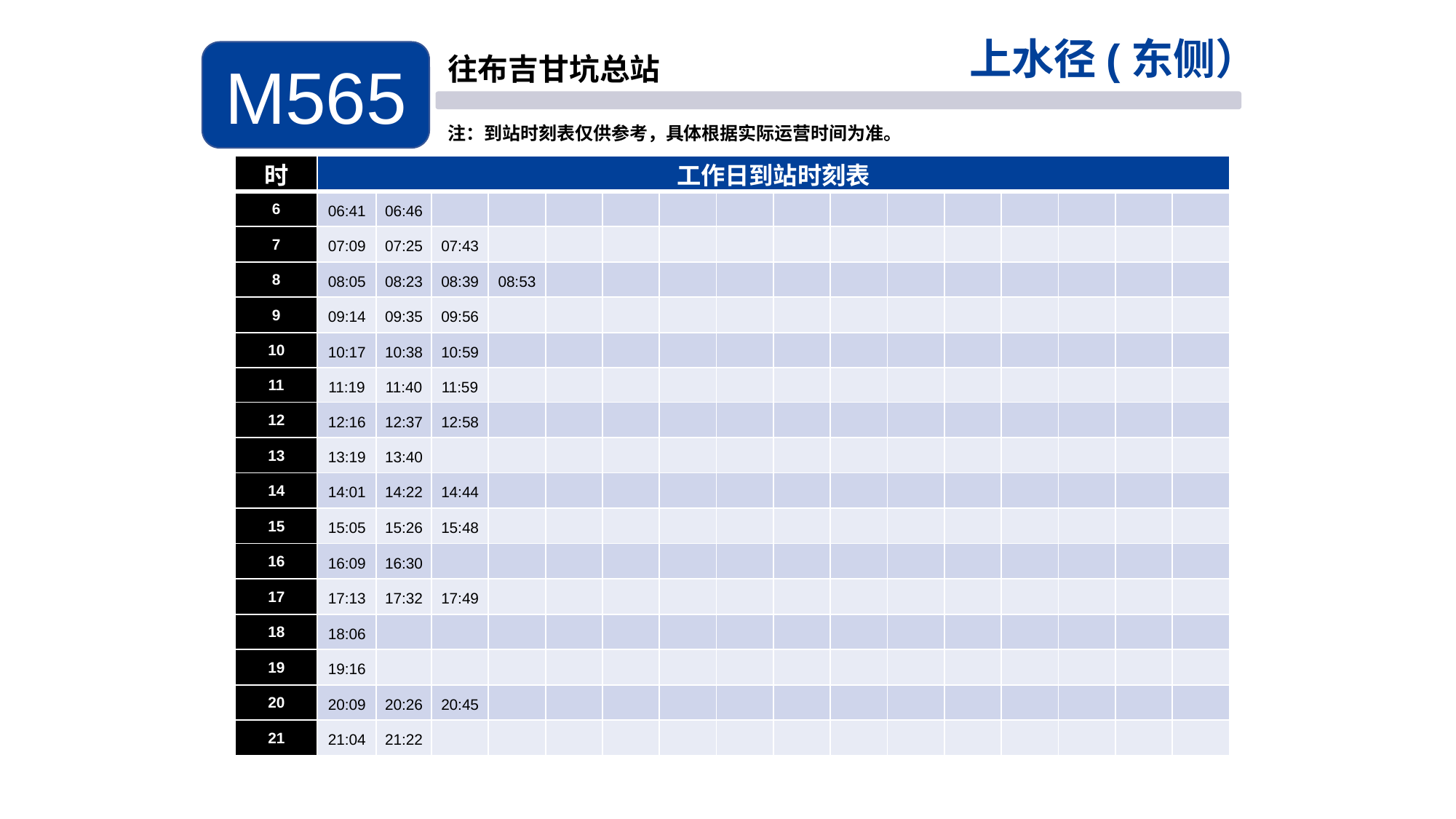

上水径(东侧）
M565
往布吉甘坑总站

注：到站时刻表仅供参考，具体根据实际运营时间为准。
| 时 | 工作日到站时刻表 |  |  |  |  |  |  |  |  |  |  |  |  |  |  |  |
| --- | --- | --- | --- | --- | --- | --- | --- | --- | --- | --- | --- | --- | --- | --- | --- | --- |
| 6 | 06:41 | 06:46 |  |  |  |  |  |  |  |  |  |  |  |  |  |  |
| 7 | 07:09 | 07:25 | 07:43 |  |  |  |  |  |  |  |  |  |  |  |  |  |
| 8 | 08:05 | 08:23 | 08:39 | 08:53 |  |  |  |  |  |  |  |  |  |  |  |  |
| 9 | 09:14 | 09:35 | 09:56 |  |  |  |  |  |  |  |  |  |  |  |  |  |
| 10 | 10:17 | 10:38 | 10:59 |  |  |  |  |  |  |  |  |  |  |  |  |  |
| 11 | 11:19 | 11:40 | 11:59 |  |  |  |  |  |  |  |  |  |  |  |  |  |
| 12 | 12:16 | 12:37 | 12:58 |  |  |  |  |  |  |  |  |  |  |  |  |  |
| 13 | 13:19 | 13:40 |  |  |  |  |  |  |  |  |  |  |  |  |  |  |
| 14 | 14:01 | 14:22 | 14:44 |  |  |  |  |  |  |  |  |  |  |  |  |  |
| 15 | 15:05 | 15:26 | 15:48 |  |  |  |  |  |  |  |  |  |  |  |  |  |
| 16 | 16:09 | 16:30 |  |  |  |  |  |  |  |  |  |  |  |  |  |  |
| 17 | 17:13 | 17:32 | 17:49 |  |  |  |  |  |  |  |  |  |  |  |  |  |
| 18 | 18:06 |  |  |  |  |  |  |  |  |  |  |  |  |  |  |  |
| 19 | 19:16 |  |  |  |  |  |  |  |  |  |  |  |  |  |  |  |
| 20 | 20:09 | 20:26 | 20:45 |  |  |  |  |  |  |  |  |  |  |  |  |  |
| 21 | 21:04 | 21:22 |  |  |  |  |  |  |  |  |  |  |  |  |  |  |